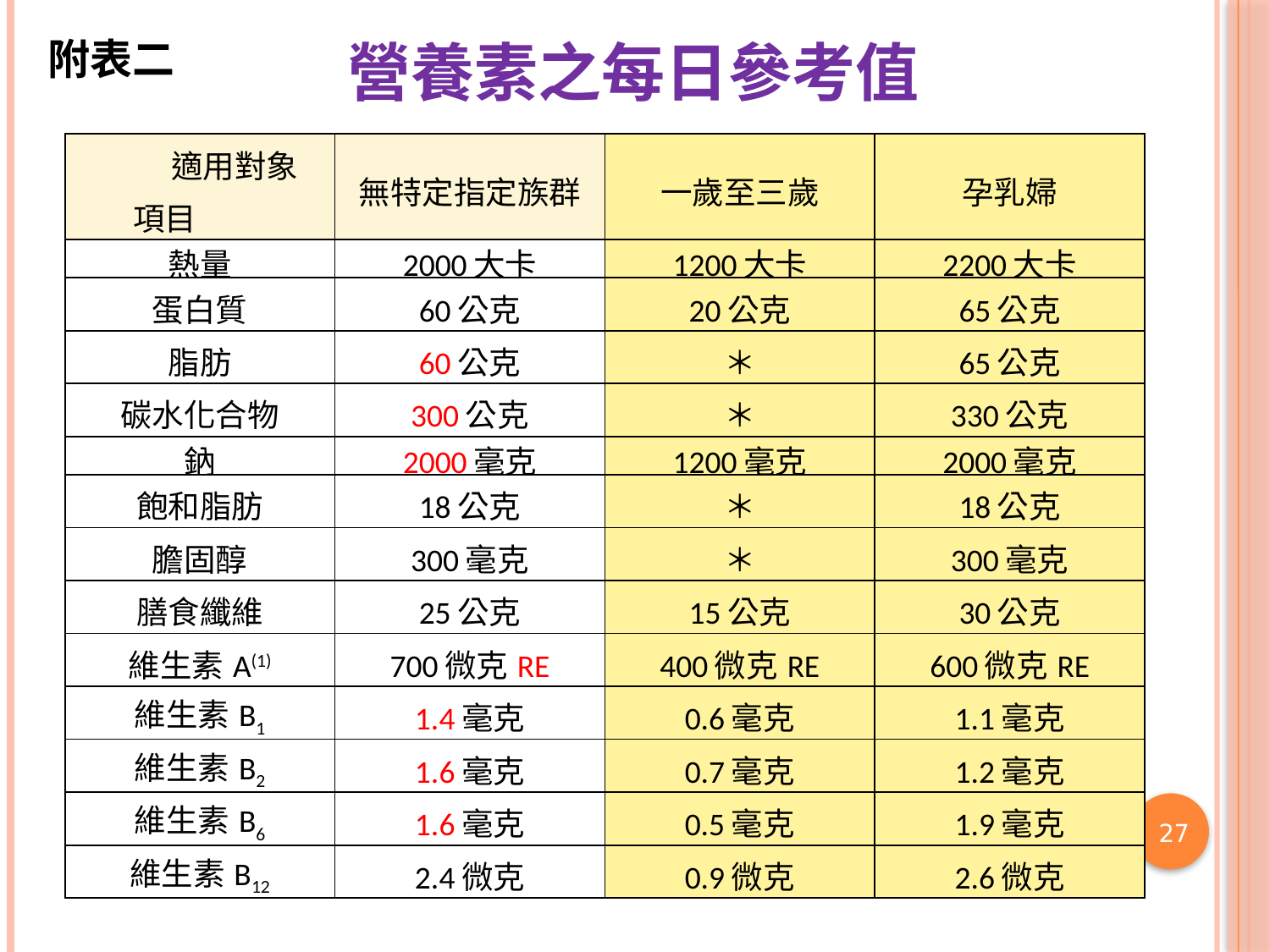

營養素之每日參考值
附表二
| 適用對象 項目 | 無特定指定族群 | 一歲至三歲 | 孕乳婦 |
| --- | --- | --- | --- |
| 熱量 | 2000大卡 | 1200大卡 | 2200大卡 |
| 蛋白質 | 60公克 | 20公克 | 65公克 |
| 脂肪 | 60公克 | ＊ | 65公克 |
| 碳水化合物 | 300公克 | ＊ | 330公克 |
| 鈉 | 2000毫克 | 1200毫克 | 2000毫克 |
| 飽和脂肪 | 18公克 | ＊ | 18公克 |
| 膽固醇 | 300毫克 | ＊ | 300毫克 |
| 膳食纖維 | 25公克 | 15公克 | 30公克 |
| 維生素A(1) | 700微克RE | 400微克RE | 600微克RE |
| 維生素B1 | 1.4毫克 | 0.6毫克 | 1.1毫克 |
| 維生素B2 | 1.6毫克 | 0.7毫克 | 1.2毫克 |
| 維生素B6 | 1.6毫克 | 0.5毫克 | 1.9毫克 |
| 維生素B12 | 2.4微克 | 0.9微克 | 2.6微克 |
27